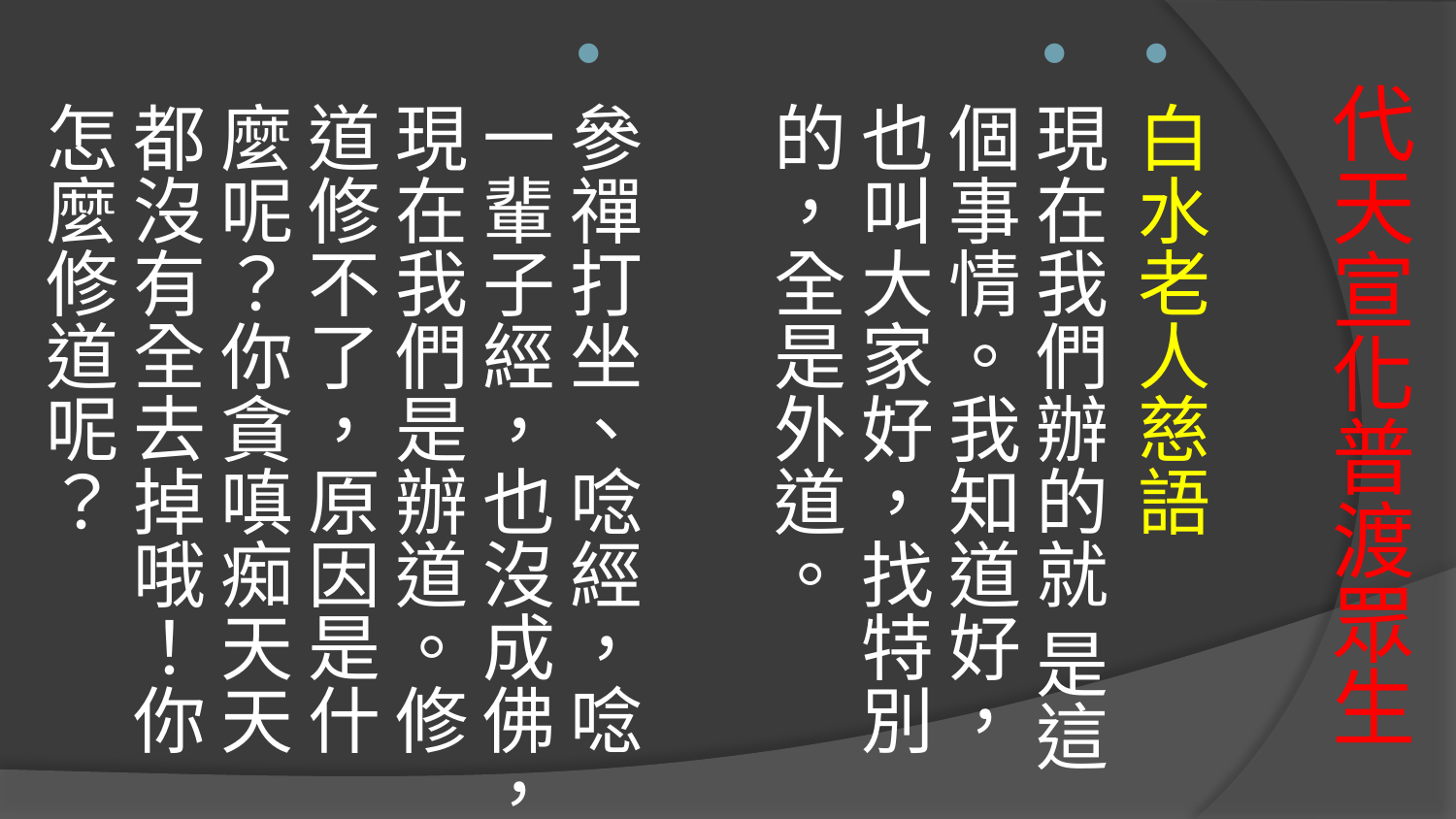

白水老人慈語
現在我們辦的就 是這個事情。我知道好，也叫大家好，找特別的，全是外道。

參禪打坐、唸經，唸一輩子經，也沒成佛，現在我們是辦道。修道修不了，原因是什麼呢？你貪嗔痴天天都沒有全去掉哦！你怎麼修道呢？
# 代天宣化普渡眾生